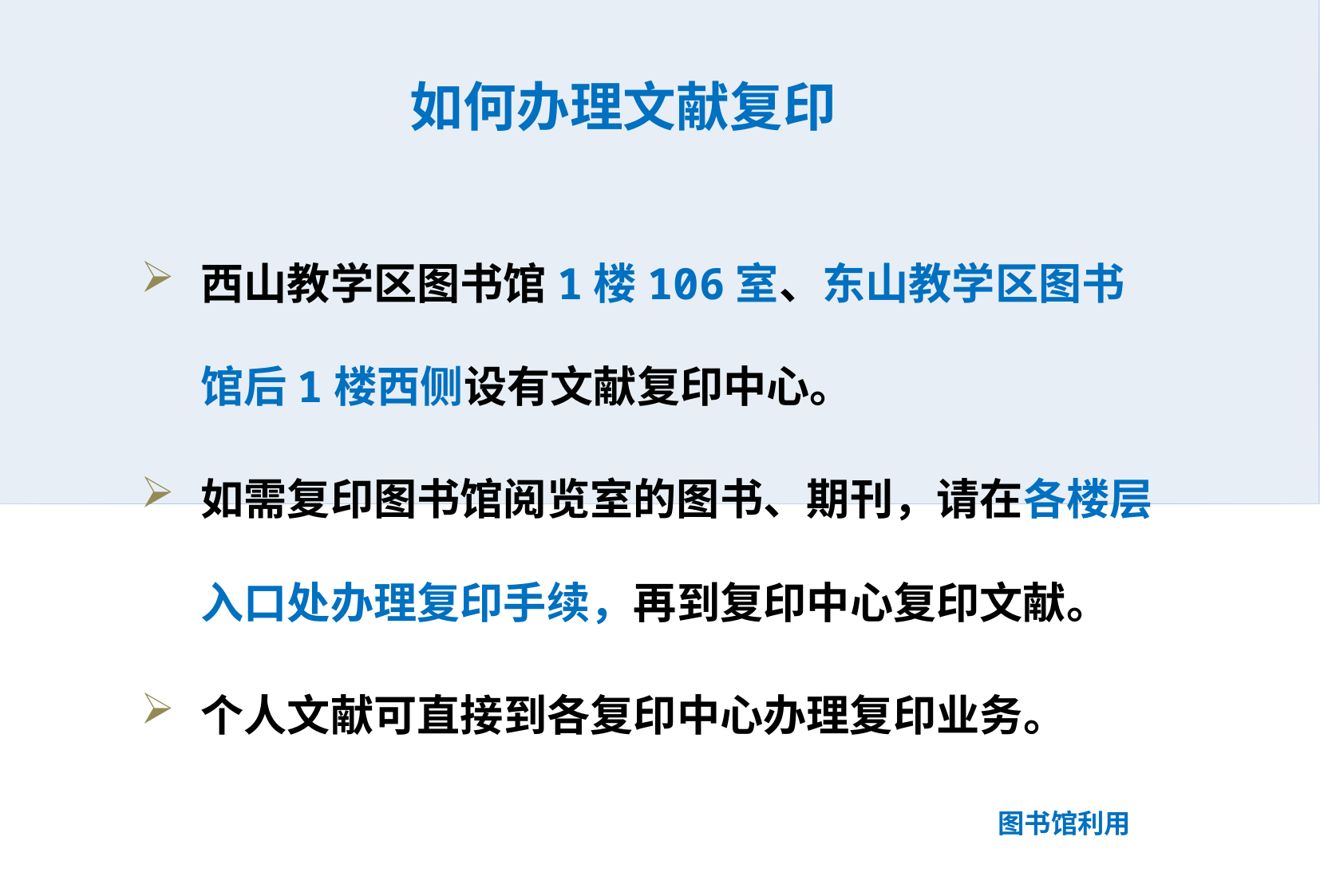

如何办理文献复印

西山教学区图书馆1楼106室、东山教学区图书馆后1楼西侧设有文献复印中心。
如需复印图书馆阅览室的图书、期刊，请在各楼层入口处办理复印手续，再到复印中心复印文献。
个人文献可直接到各复印中心办理复印业务。
图书馆利用